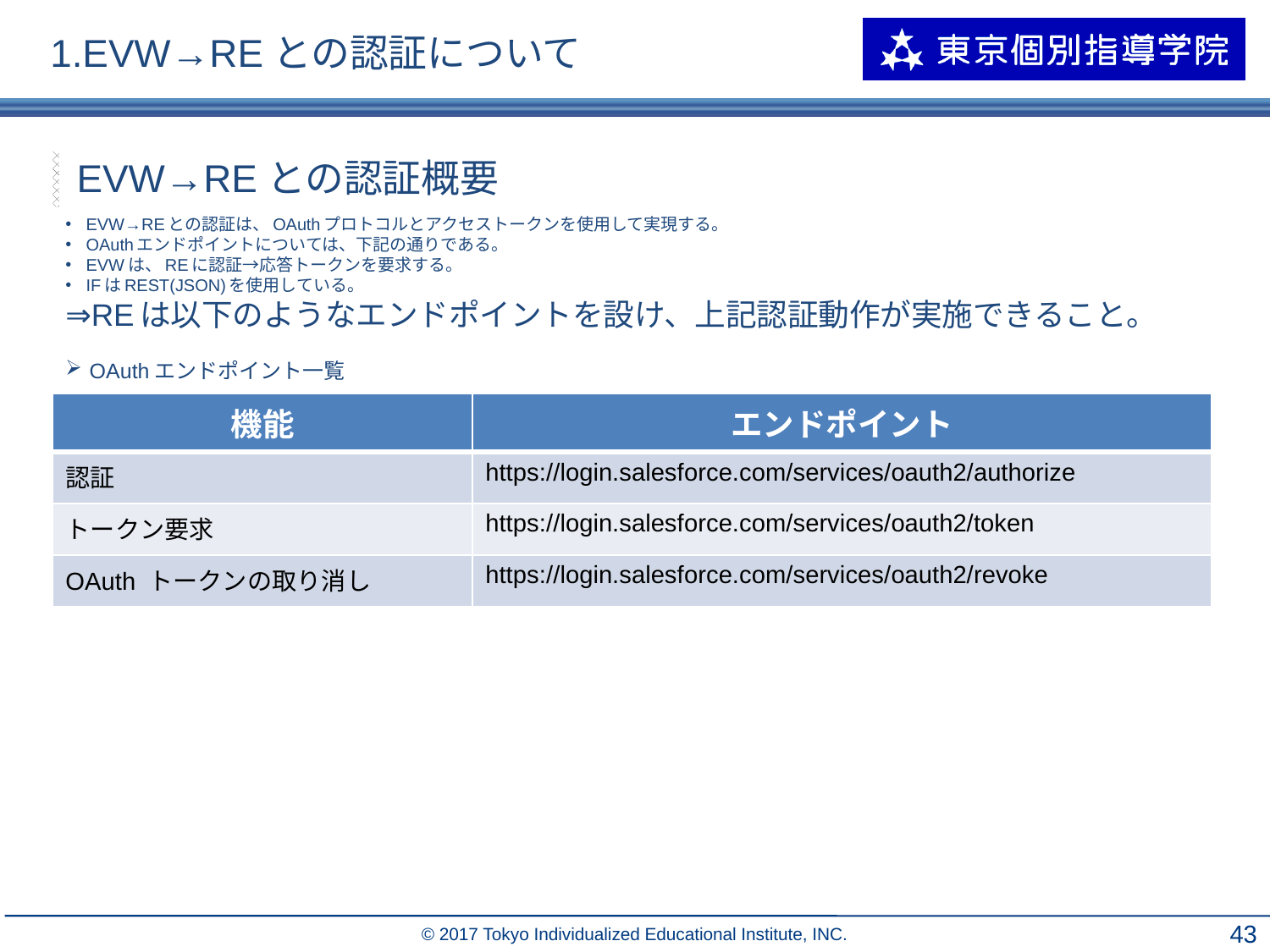

# 1.EVW→REとの認証について
EVW→REとの認証概要

EVW→REとの認証は、OAuthプロトコルとアクセストークンを使用して実現する。
OAuthエンドポイントについては、下記の通りである。
EVWは、REに認証→応答トークンを要求する。
IFはREST(JSON)を使用している。
⇒REは以下のようなエンドポイントを設け、上記認証動作が実施できること。
OAuthエンドポイント一覧
| 機能 | エンドポイント |
| --- | --- |
| 認証 | https://login.salesforce.com/services/oauth2/authorize |
| トークン要求 | https://login.salesforce.com/services/oauth2/token |
| OAuth トークンの取り消し | https://login.salesforce.com/services/oauth2/revoke |
43